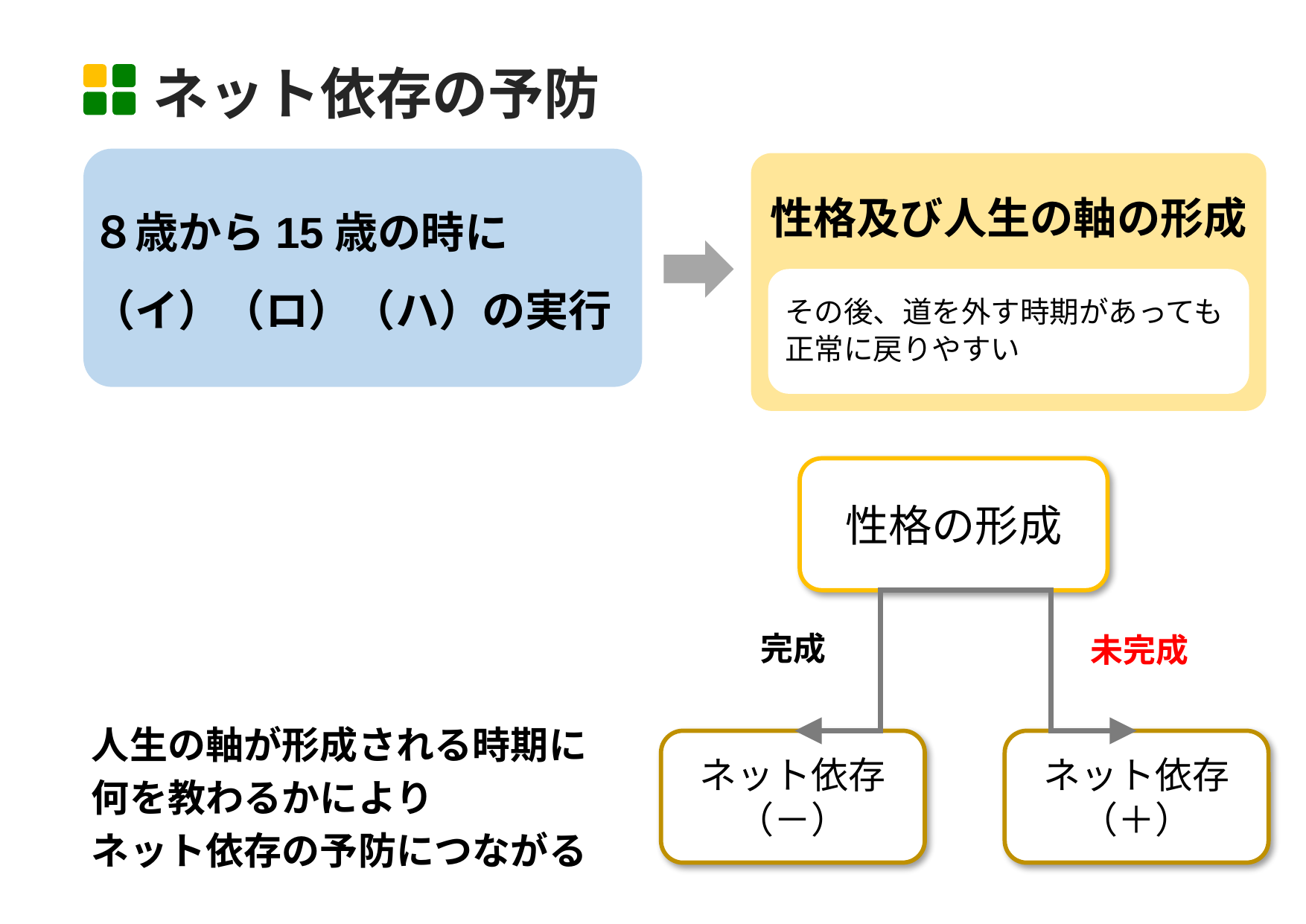

ネット依存の予防

８歳から15歳の時に
（イ）（ロ）（ハ）の実行
性格及び人生の軸の形成

その後、道を外す時期があっても
正常に戻りやすい
性格の形成
完成
未完成
人生の軸が形成される時期に
何を教わるかにより
ネット依存の予防につながる
ネット依存（－）
ネット依存（＋）